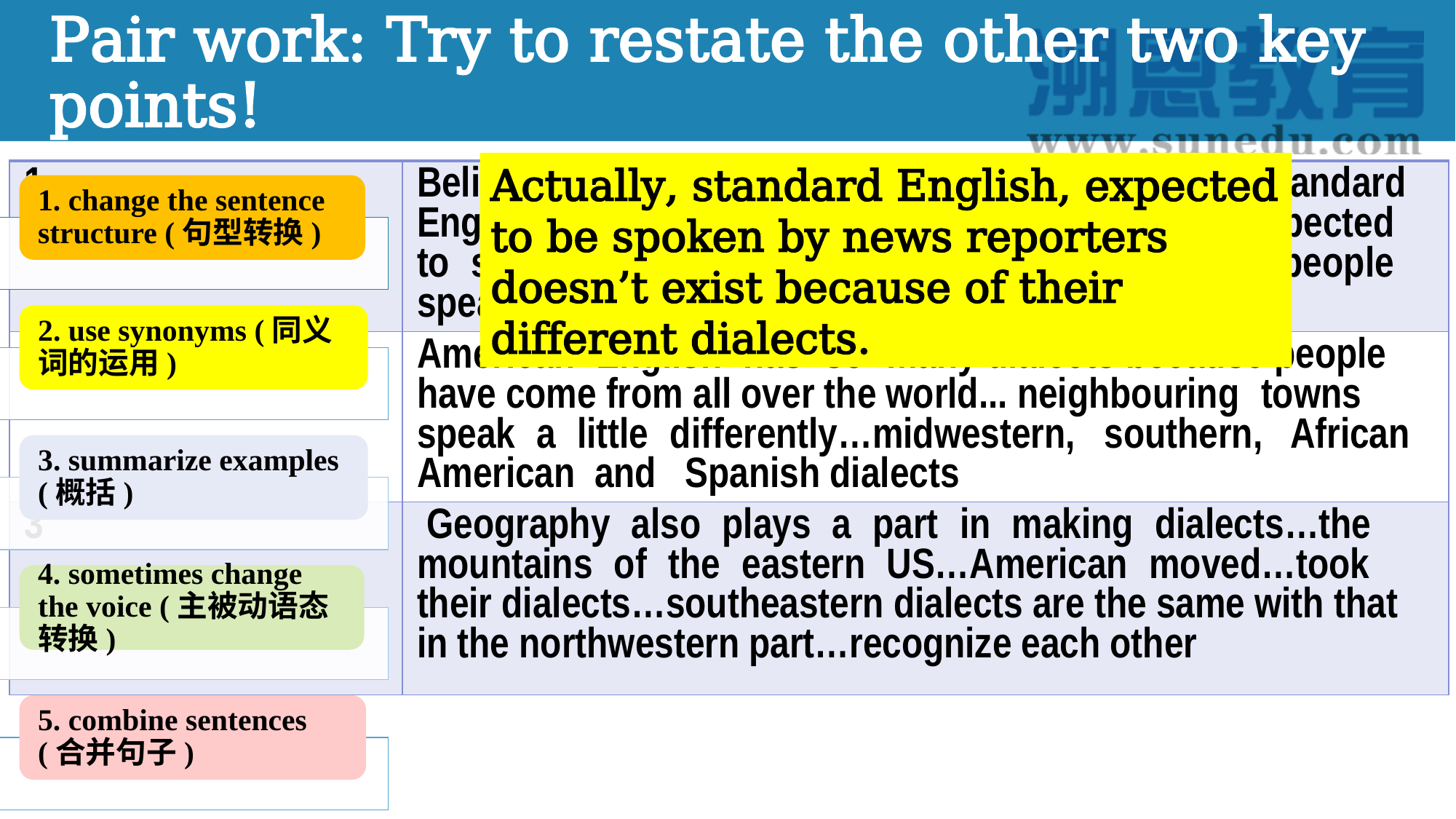

Pair work: Try to restate the other two key points!
Actually, standard English, expected to be spoken by news reporters doesn’t exist because of their different dialects.
| 1 | Believe it or not, there is  no such thing as standard English…those who reported the news were expected to speak excellent English…differences in the way people speak |
| --- | --- |
| 2 | American English has so many dialects because people have come from all over the world... neighbouring towns speak a little differently…midwestern, southern, African American and Spanish dialects |
| 3 | Geography also plays a part in making dialects…the mountains of the eastern US…American moved…took their dialects…southeastern dialects are the same with that in the northwestern part…recognize each other |
1. change the sentence structure (句型转换)
2. use synonyms (同义词的运用)
3. summarize examples (概括)
4. sometimes change the voice (主被动语态转换)
5. combine sentences (合并句子)